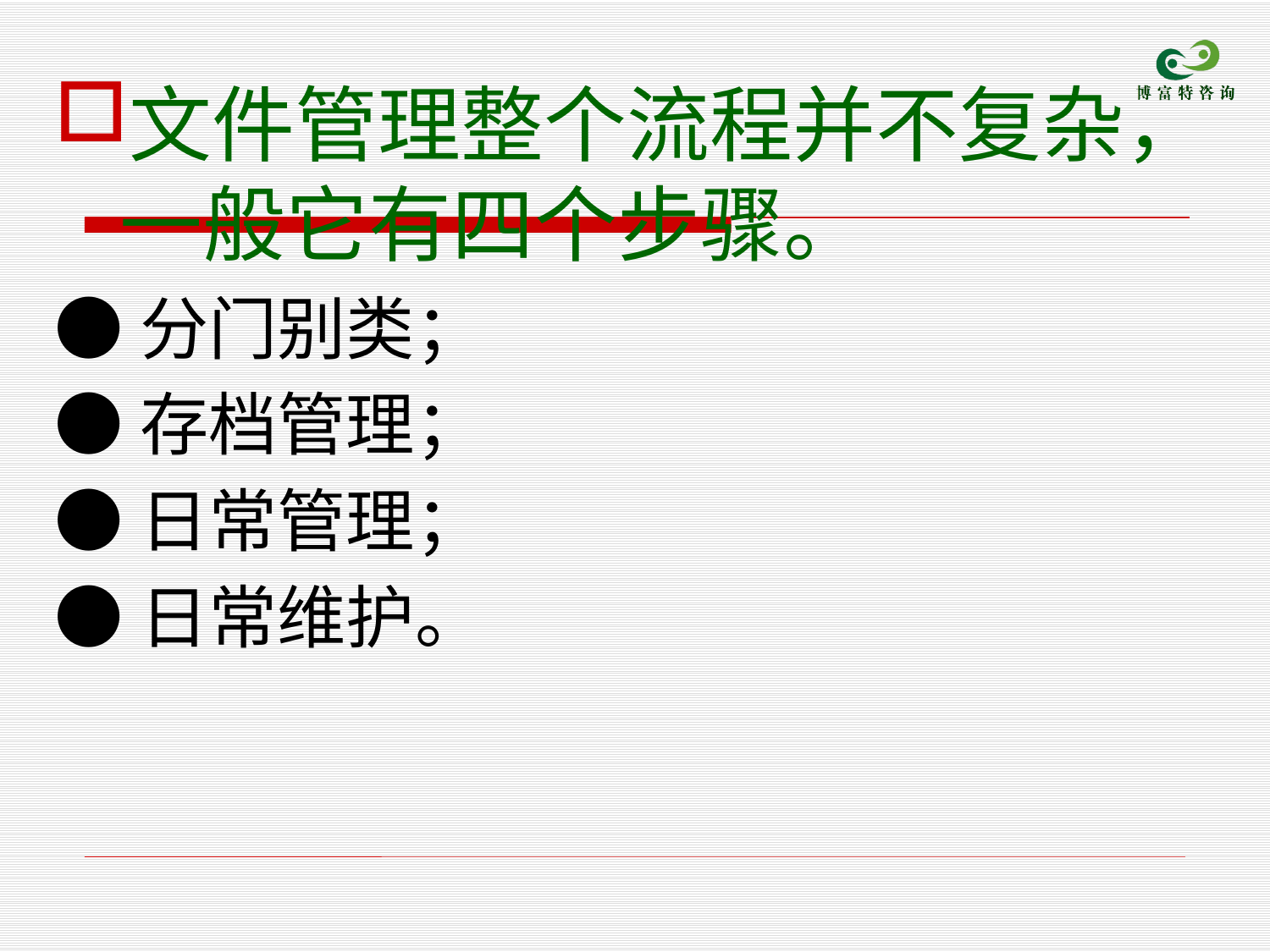

文件管理整个流程并不复杂，一般它有四个步骤。
●分门别类；
●存档管理；
●日常管理；
●日常维护。
760